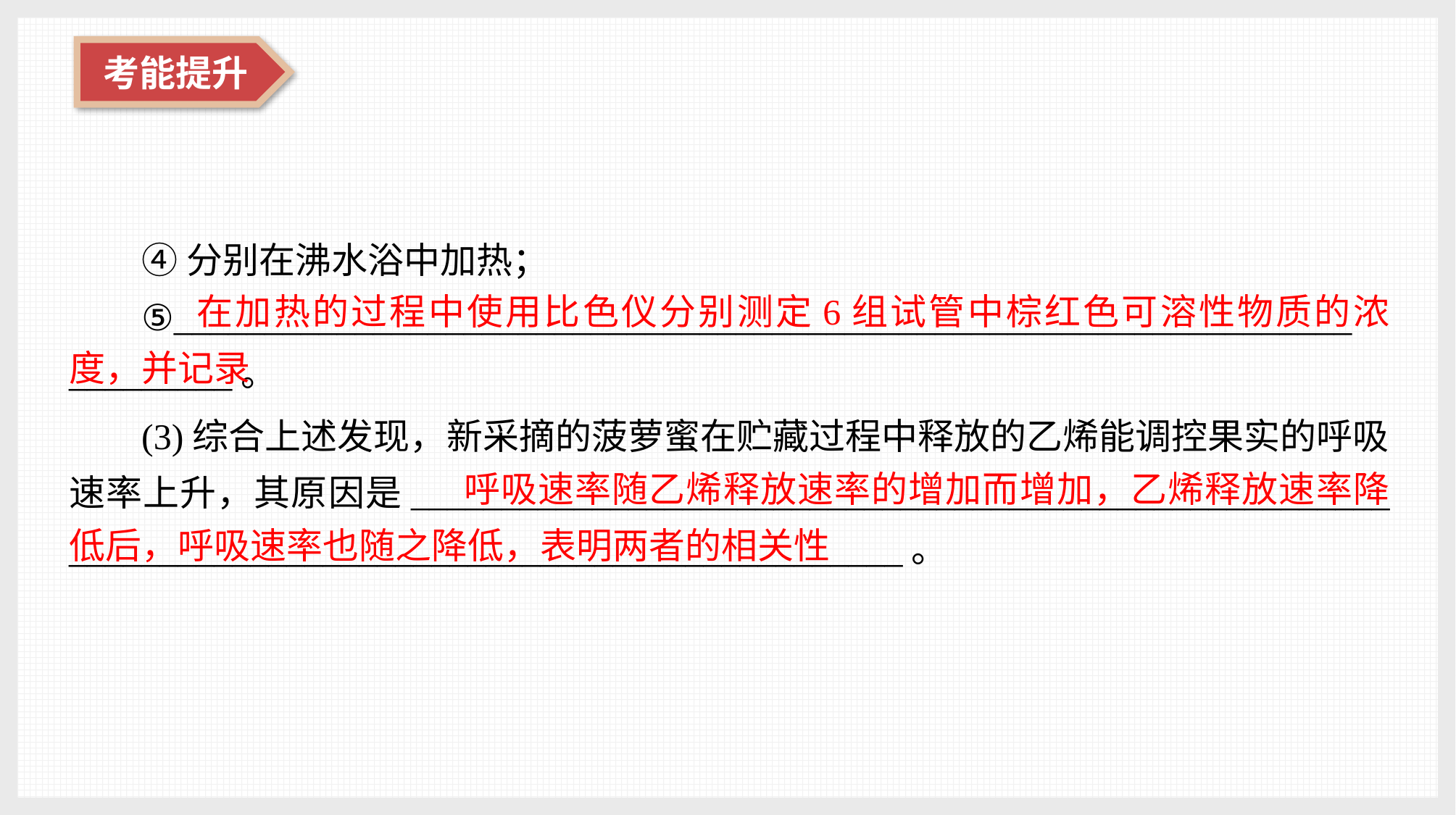

④分别在沸水浴中加热；
⑤_________________________________________________________________ _________。
在加热的过程中使用比色仪分别测定6组试管中棕红色可溶性物质的浓度，并记录
(3)综合上述发现，新采摘的菠萝蜜在贮藏过程中释放的乙烯能调控果实的呼吸速率上升，其原因是______________________________________________________ ______________________________________________。
呼吸速率随乙烯释放速率的增加而增加，乙烯释放速率降低后，呼吸速率也随之降低，表明两者的相关性